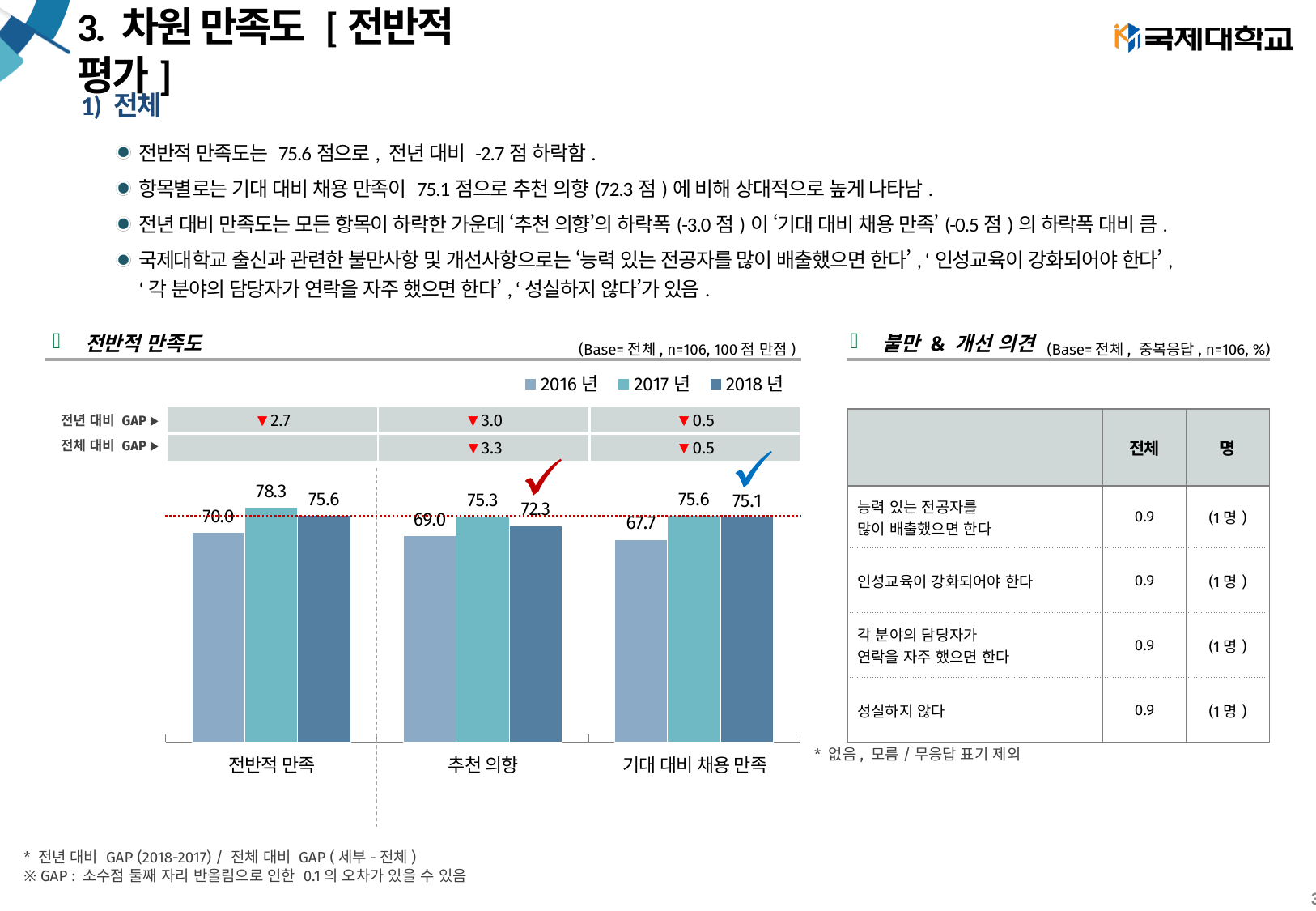

# 3. 차원 만족도 [전반적 평가]
1) 전체
전반적 만족도는 75.6점으로, 전년 대비 -2.7점 하락함.
항목별로는 기대 대비 채용 만족이 75.1점으로 추천 의향(72.3점)에 비해 상대적으로 높게 나타남.
전년 대비 만족도는 모든 항목이 하락한 가운데 ‘추천 의향’의 하락폭(-3.0점)이 ‘기대 대비 채용 만족’(-0.5점)의 하락폭 대비 큼.
국제대학교 출신과 관련한 불만사항 및 개선사항으로는 ‘능력 있는 전공자를 많이 배출했으면 한다’, ‘인성교육이 강화되어야 한다’,
‘각 분야의 담당자가 연락을 자주 했으면 한다’, ‘성실하지 않다’가 있음.
전반적 만족도
(Base=전체, n=106, 100점 만점)
불만 & 개선 의견
(Base=전체, 중복응답, n=106, %)

### Chart

| Category | 2016년 | 2017년 | 2018년 |
|---|---|---|---|
| 전반적 만족 | 70.0 | 78.3 | 75.60566037735859 |
| 추천 의향 | 69.0 | 75.3 | 72.30471698113216 |
| 기대대비 채용 만족 | 67.7 | 75.6 | 75.13396226415102 |
| ▼2.7 | ▼3.0 | ▼0.5 |
| --- | --- | --- |
|  | ▼3.3 | ▼0.5 |
전년 대비 GAP ▶
|  | 전체 | 명 |
| --- | --- | --- |
| 능력 있는 전공자를 많이 배출했으면 한다 | 0.9 | (1명) |
| 인성교육이 강화되어야 한다 | 0.9 | (1명) |
| 각 분야의 담당자가 연락을 자주 했으면 한다 | 0.9 | (1명) |
| 성실하지 않다 | 0.9 | (1명) |
전체 대비 GAP ▶

* 없음, 모름/무응답 표기 제외
| 전반적 만족 | 추천 의향 | 기대 대비 채용 만족 |
| --- | --- | --- |
* 전년 대비 GAP (2018-2017) / 전체 대비 GAP (세부-전체)
※ GAP : 소수점 둘째 자리 반올림으로 인한 0.1의 오차가 있을 수 있음